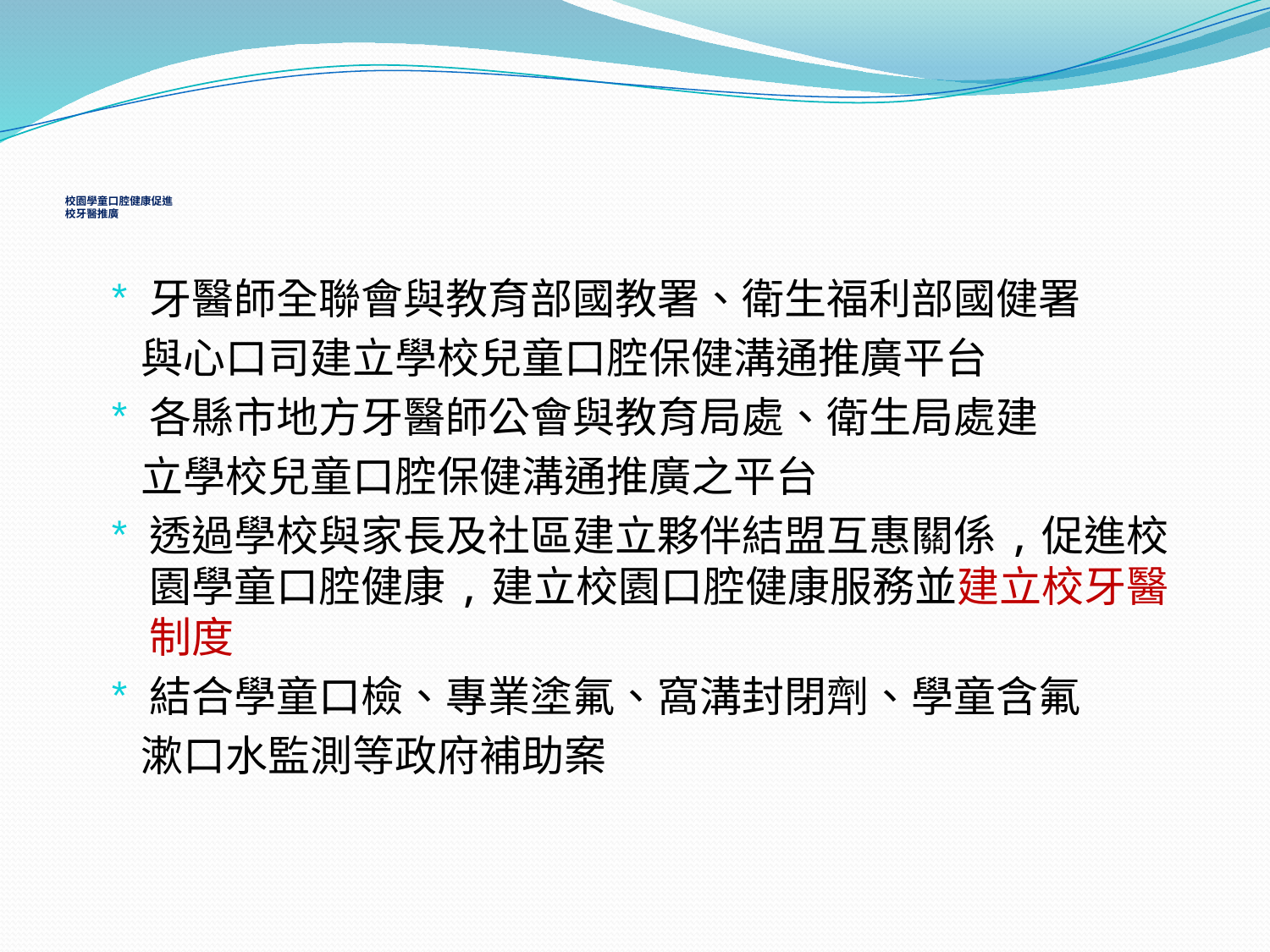

校園學童口腔健康促進
校牙醫推廣
牙醫師全聯會與教育部國教署、衛生福利部國健署
  與心口司建立學校兒童口腔保健溝通推廣平台
各縣市地方牙醫師公會與教育局處、衛生局處建
  立學校兒童口腔保健溝通推廣之平台
透過學校與家長及社區建立夥伴結盟互惠關係,促進校園學童口腔健康,建立校園口腔健康服務並建立校牙醫制度
結合學童口檢、專業塗氟、窩溝封閉劑、學童含氟
  漱口水監測等政府補助案